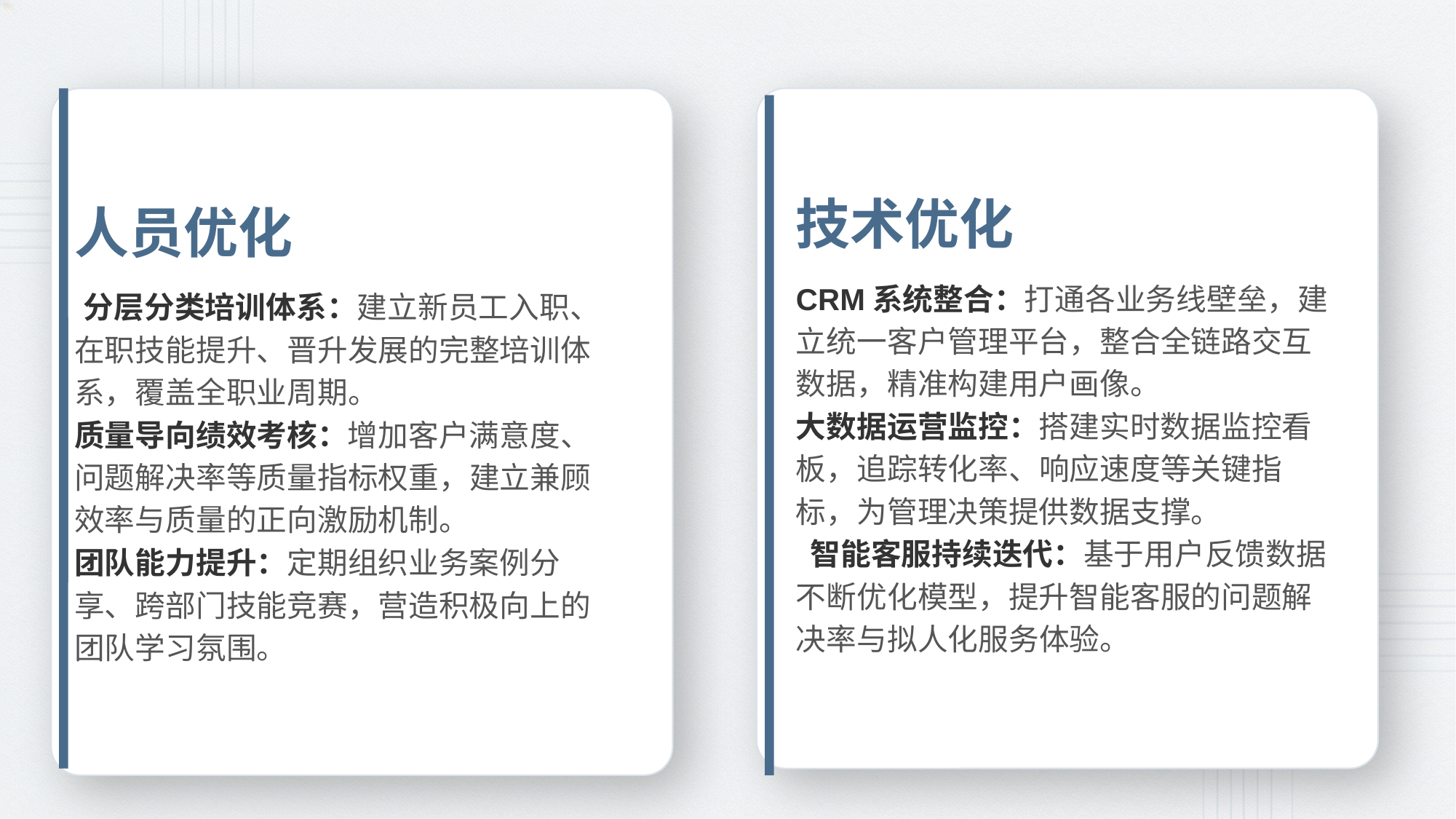

技术优化
CRM系统整合：打通各业务线壁垒，建立统一客户管理平台，整合全链路交互数据，精准构建用户画像。
大数据运营监控：搭建实时数据监控看板，追踪转化率、响应速度等关键指标，为管理决策提供数据支撑。
 智能客服持续迭代：基于用户反馈数据不断优化模型，提升智能客服的问题解决率与拟人化服务体验。
人员优化
 分层分类培训体系：建立新员工入职、在职技能提升、晋升发展的完整培训体系，覆盖全职业周期。
质量导向绩效考核：增加客户满意度、问题解决率等质量指标权重，建立兼顾效率与质量的正向激励机制。
团队能力提升：定期组织业务案例分享、跨部门技能竞赛，营造积极向上的团队学习氛围。